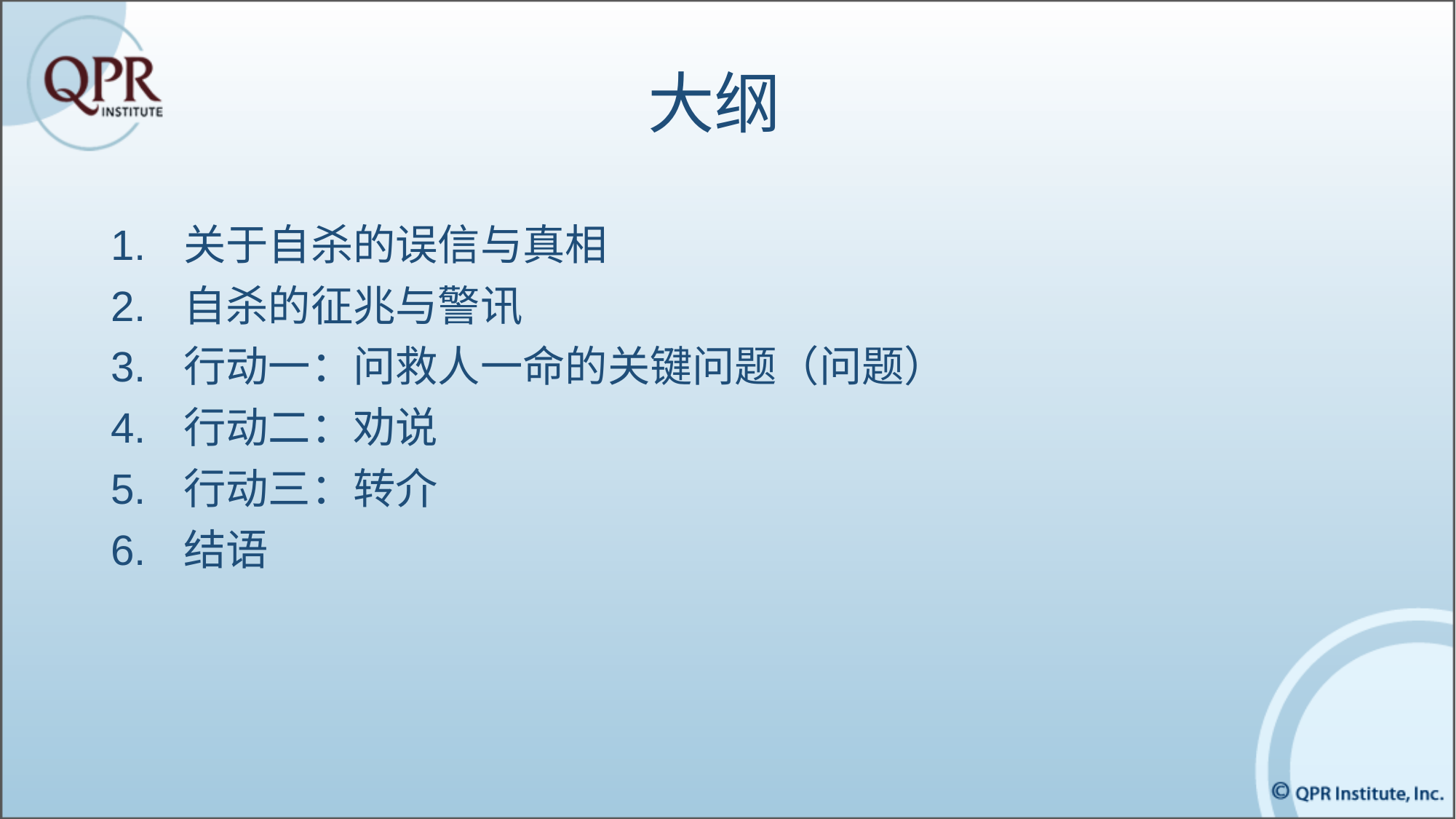

# 大纲
关于自杀的误信与真相
自杀的征兆与警讯
行动一：问救人一命的关键问题（问题）
行动二：劝说
行动三：转介
结语